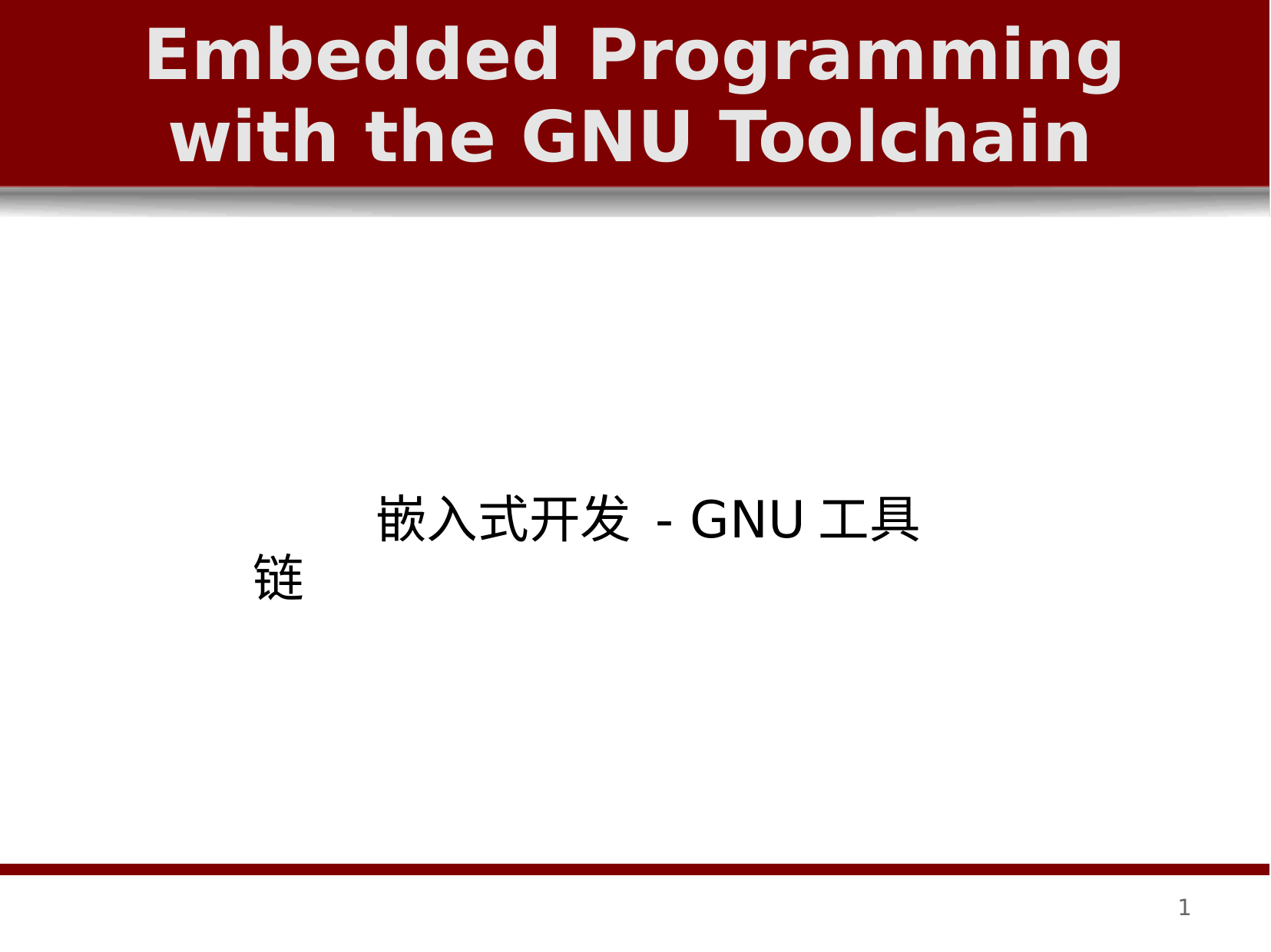

# Embedded Programming with the GNU Toolchain
嵌入式开发 - GNU工具链
1